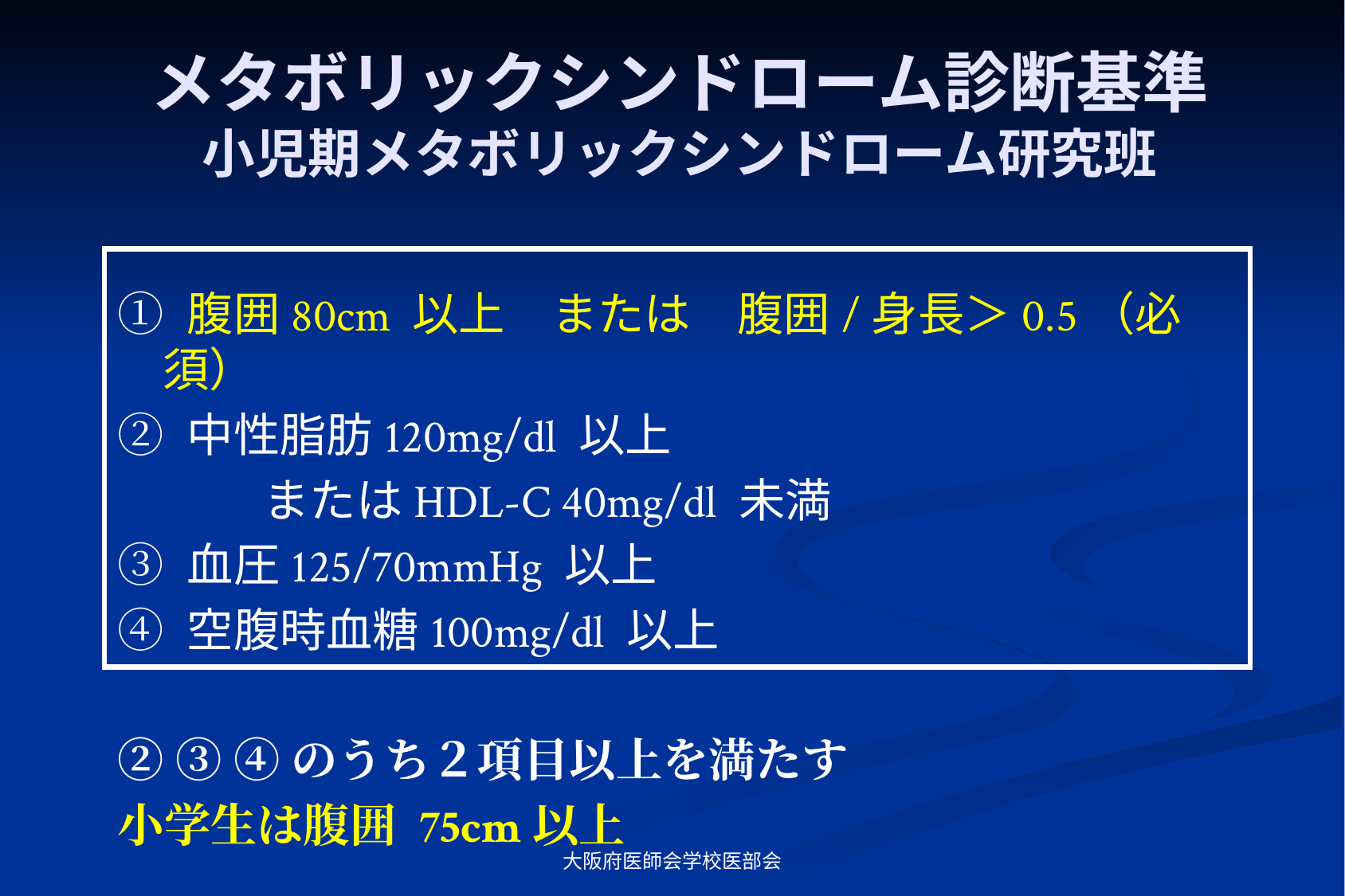

# メタボリックシンドローム診断基準 小児期メタボリックシンドローム研究班

① 腹囲80cm 以上　または　腹囲/身長＞0.5（必須）
② 中性脂肪120mg/dl 以上
             またはHDL-C 40mg/dl 未満
③ 血圧125/70mmHg 以上
④ 空腹時血糖100mg/dl 以上

② ③ ④のうち２項目以上を満たす
小学生は腹囲 75cm以上
大阪府医師会学校医部会